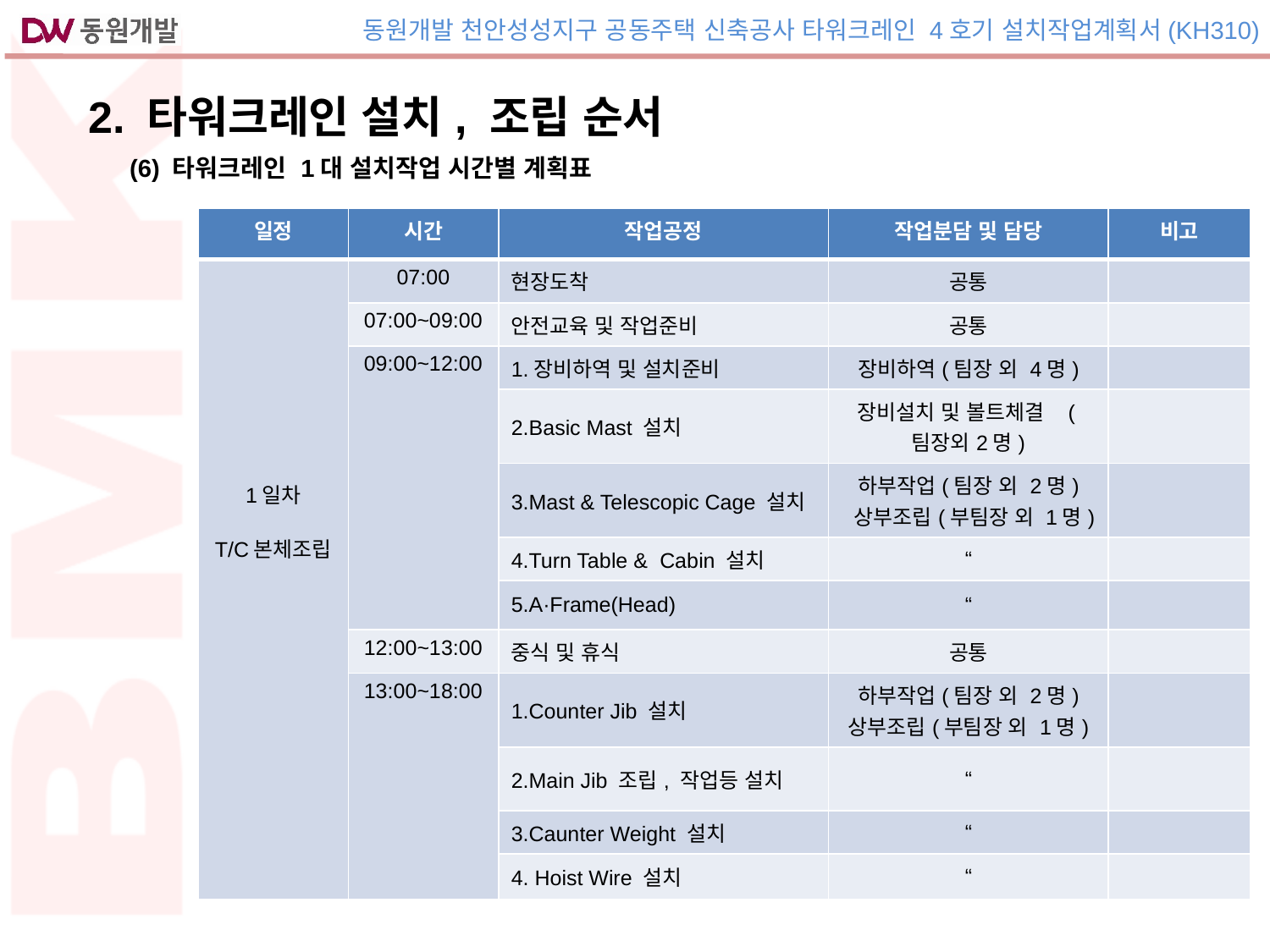

| 2. 타워크레인 설치, 조립 순서 |
| --- |
| (6) 타워크레인 1대 설치작업 시간별 계획표 |
| --- |
| 일정 | 시간 | 작업공정 | 작업분담 및 담당 | 비고 |
| --- | --- | --- | --- | --- |
| 1일차 T/C본체조립 | 07:00 | 현장도착 | 공통 |  |
|  | 07:00~09:00 | 안전교육 및 작업준비 | 공통 |  |
|  | 09:00~12:00 | 1.장비하역 및 설치준비 | 장비하역(팀장 외 4명) |  |
|  |  | 2.Basic Mast 설치 | 장비설치 및 볼트체결 (팀장외2명) |  |
|  |  | 3.Mast & Telescopic Cage 설치 | 하부작업(팀장 외 2명) 상부조립(부팀장 외 1명) |  |
|  |  | 4.Turn Table & Cabin 설치 | “ |  |
|  |  | 5.A·Frame(Head) | “ |  |
|  | 12:00~13:00 | 중식 및 휴식 | 공통 |  |
|  | 13:00~18:00 | 1.Counter Jib 설치 | 하부작업(팀장 외 2명) 상부조립(부팀장 외 1명) |  |
|  |  | 2.Main Jib 조립, 작업등 설치 | “ |  |
|  |  | 3.Caunter Weight 설치 | “ |  |
|  |  | 4. Hoist Wire 설치 | “ |  |